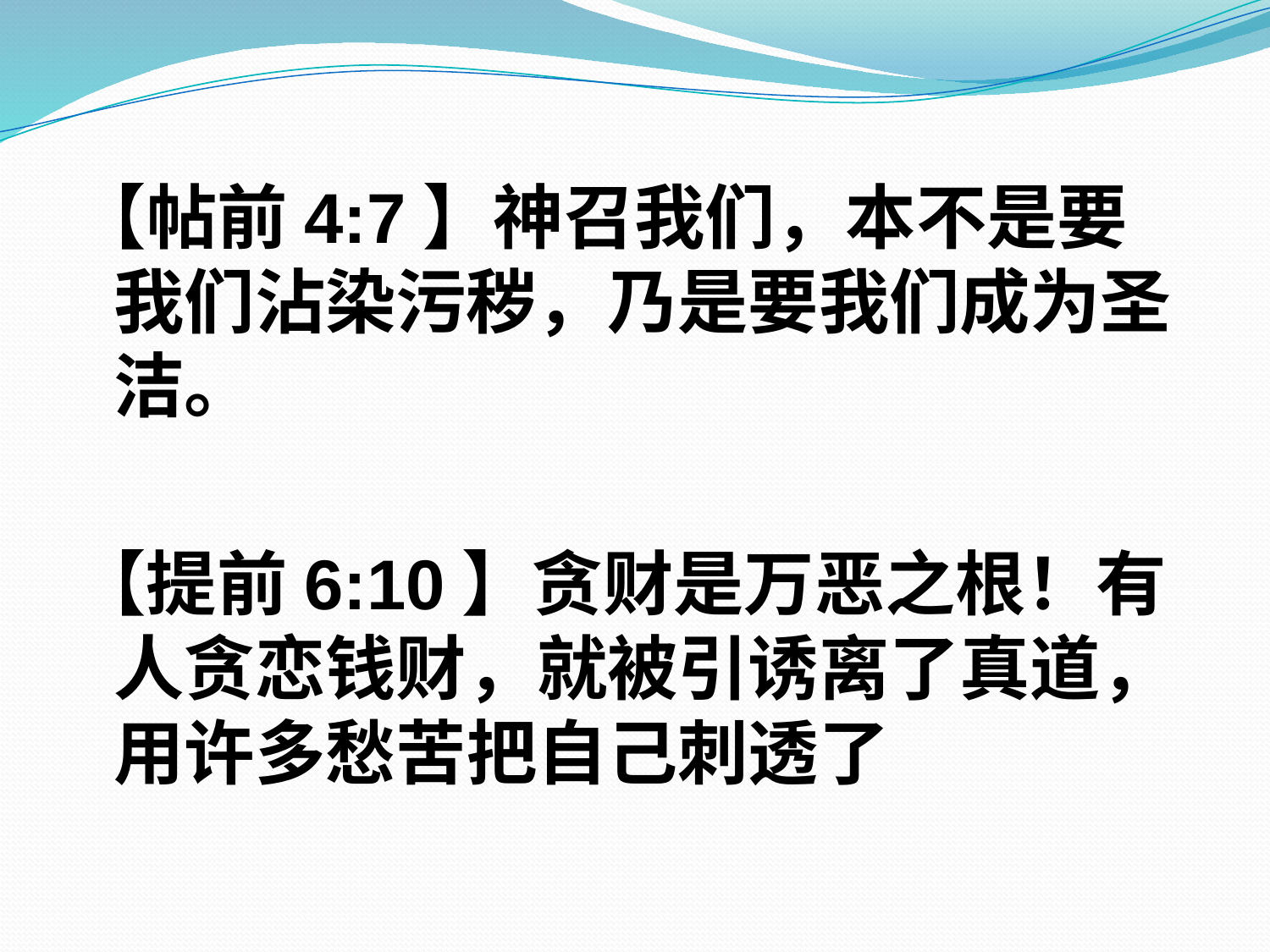

【帖前4:7】神召我们，本不是要我们沾染污秽，乃是要我们成为圣洁。

【提前6:10】贪财是万恶之根！有人贪恋钱财，就被引诱离了真道，用许多愁苦把自己刺透了